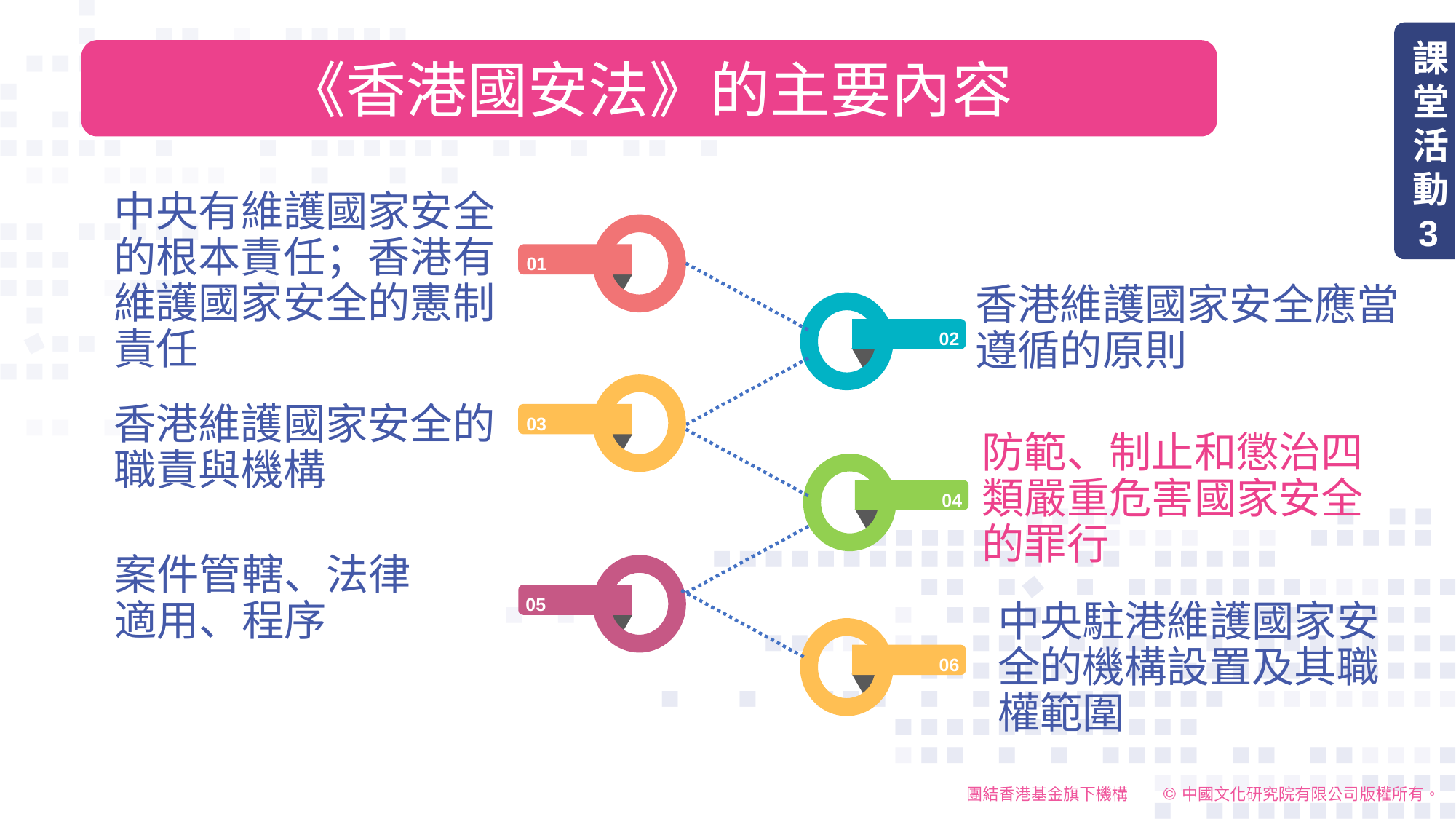

課堂活動
3
《香港國安法》的主要內容

中央有維護國家安全的根本責任；香港有維護國家安全的憲制責任

01

02

03

04

05

06

香港維護國家安全應當遵循的原則
香港維護國家安全的職責與機構
防範、制止和懲治四類嚴重危害國家安全的罪行
案件管轄、法律適用、程序
中央駐港維護國家安全的機構設置及其職權範圍